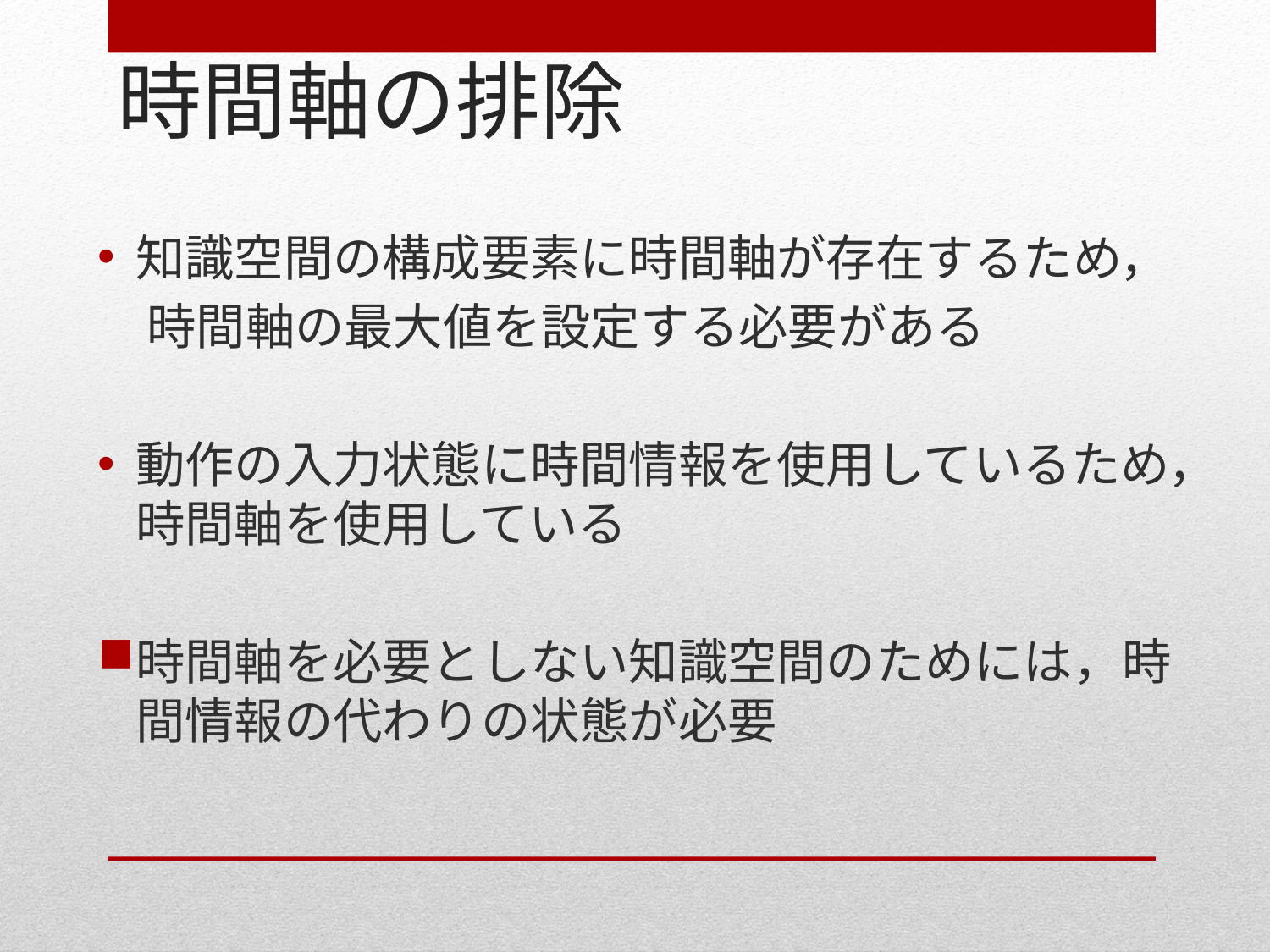

# 時間軸の排除
知識空間の構成要素に時間軸が存在するため，
　時間軸の最大値を設定する必要がある

動作の入力状態に時間情報を使用しているため，時間軸を使用している

時間軸を必要としない知識空間のためには，時間情報の代わりの状態が必要